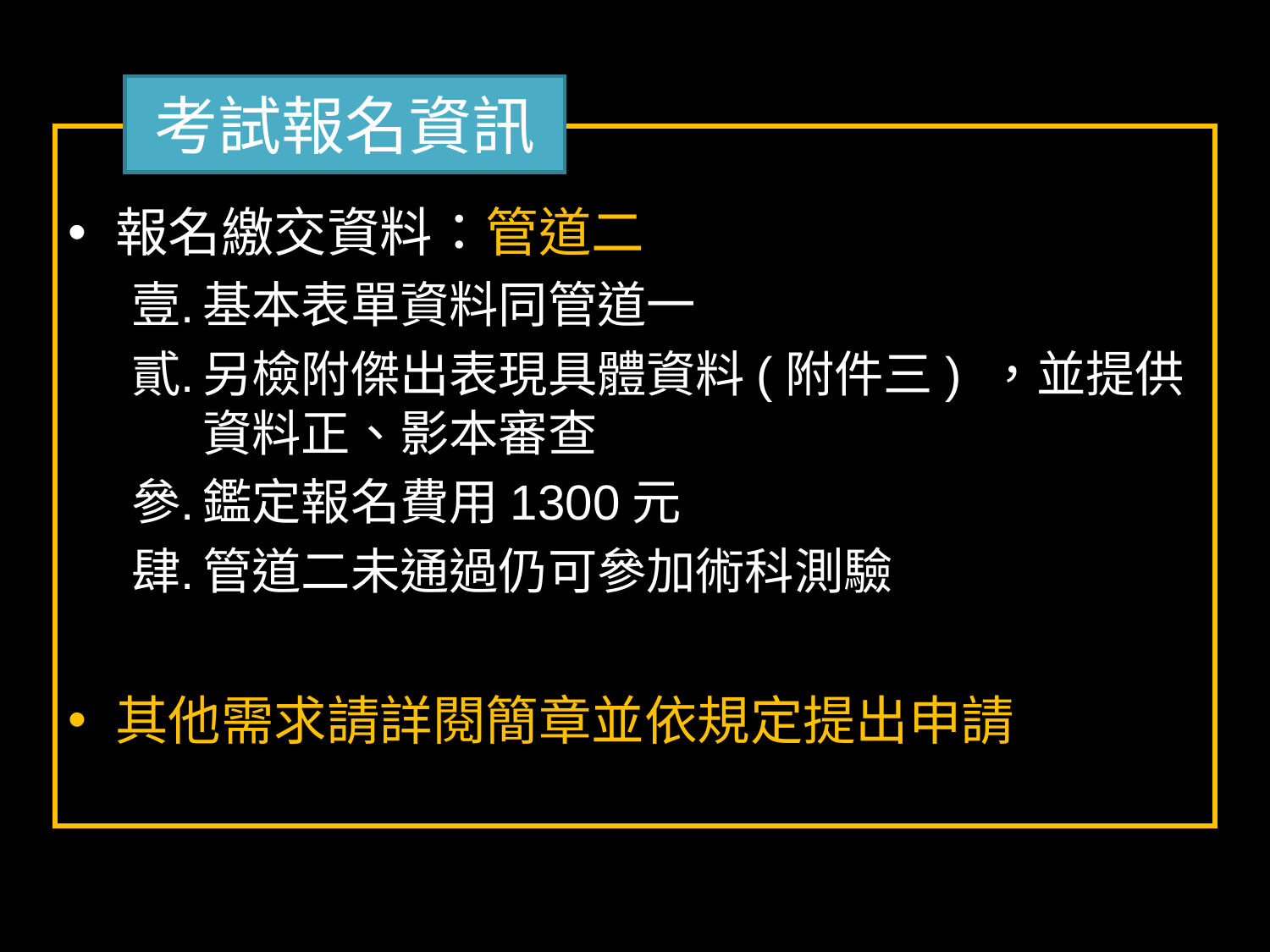

# 考試報名資訊

報名繳交資料：管道二
基本表單資料同管道一
另檢附傑出表現具體資料(附件三) ，並提供
資料正、影本審查
鑑定報名費用1300元
管道二未通過仍可參加術科測驗

其他需求請詳閱簡章並依規定提出申請